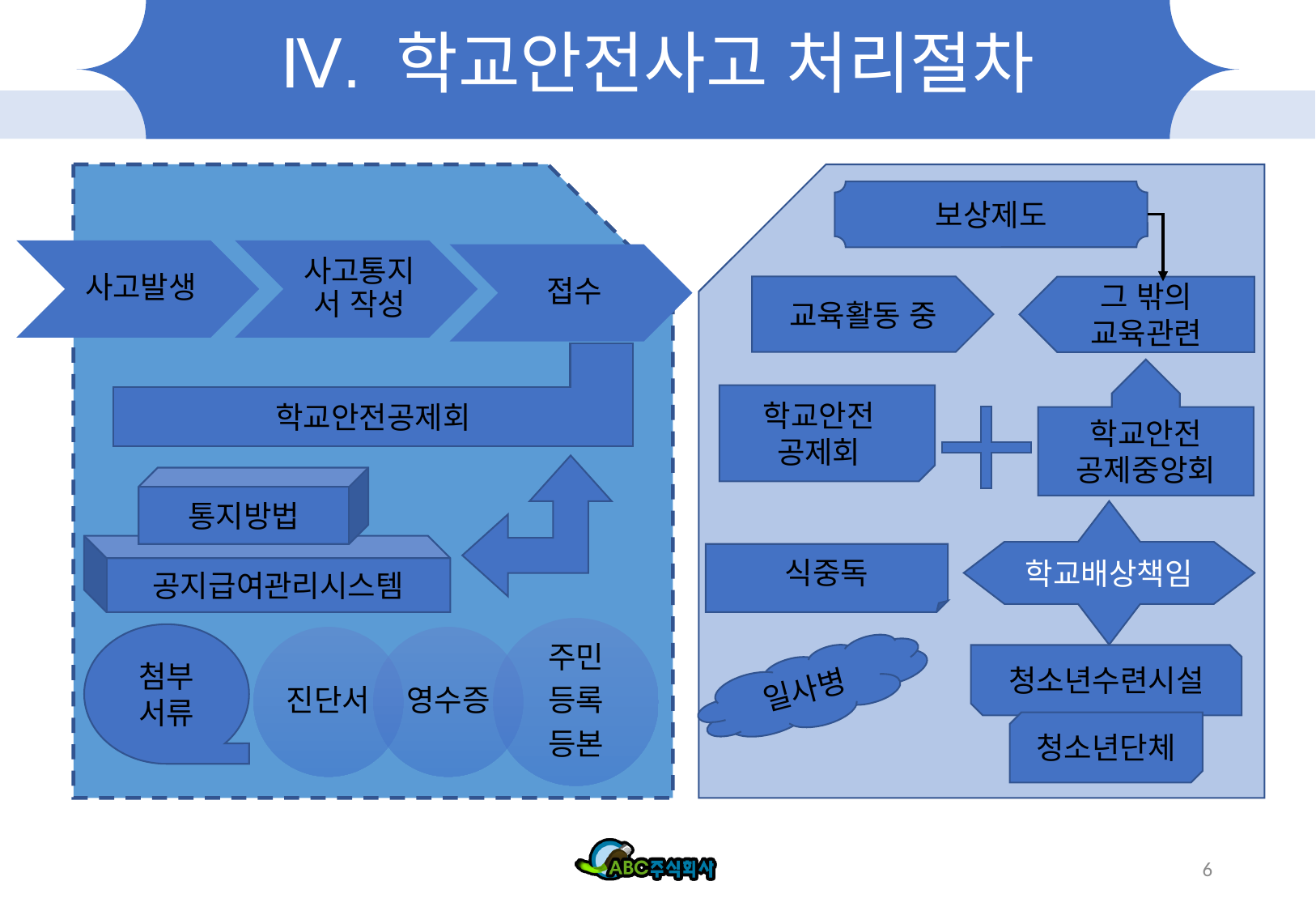

# Ⅳ. 학교안전사고 처리절차

사고발생
사고통지서 작성
접수
학교안전공제회

통지방법
공지급여관리시스템
진단서
영수증
주민
등록
등본
첨부
서류

보상제도
교육활동 중
그 밖의
교육관련

학교안전
공제중앙회
학교안전
공제회

학교배상책임
식중독
청소년수련시설
일사병
청소년단체
6